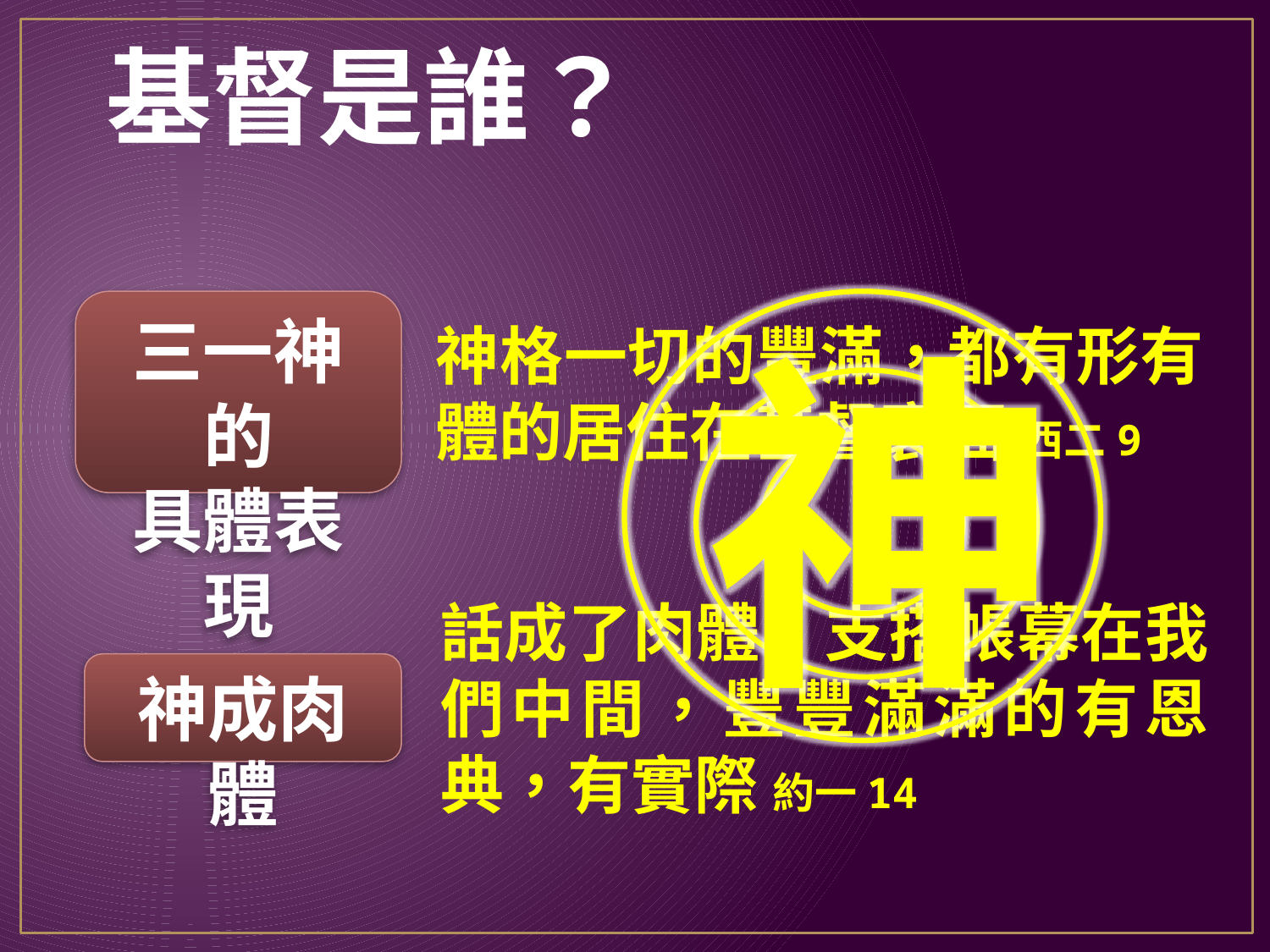

基督是誰？
三一神的
具體表現
神
神格一切的豐滿，都有形有體的居住在基督裏面 西二9

話成了肉體，支搭帳幕在我們中間，豐豐滿滿的有恩典，有實際 約一14
神成肉體